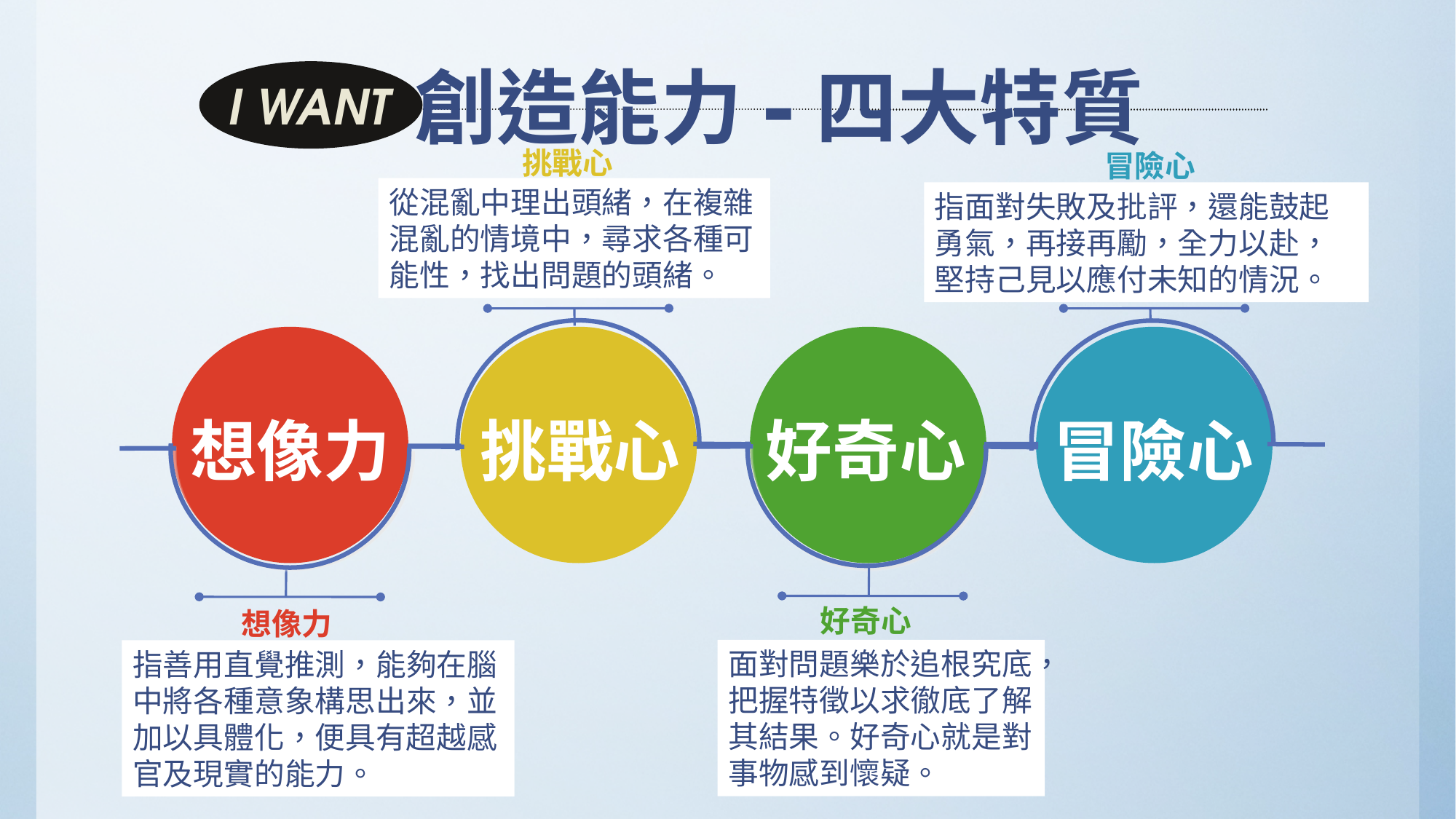

創造能力-四大特質

I WANT
挑戰心
冒險心
從混亂中理出頭緒，在複雜混亂的情境中，尋求各種可能性，找出問題的頭緒。
指面對失敗及批評，還能鼓起勇氣，再接再勵，全力以赴，堅持己見以應付未知的情況。

想像力
挑戰心
好奇心
冒險心

好奇心
想像力
面對問題樂於追根究底，把握特徵以求徹底了解其結果。好奇心就是對事物感到懷疑。
指善用直覺推測，能夠在腦中將各種意象構思出來，並加以具體化，便具有超越感官及現實的能力。